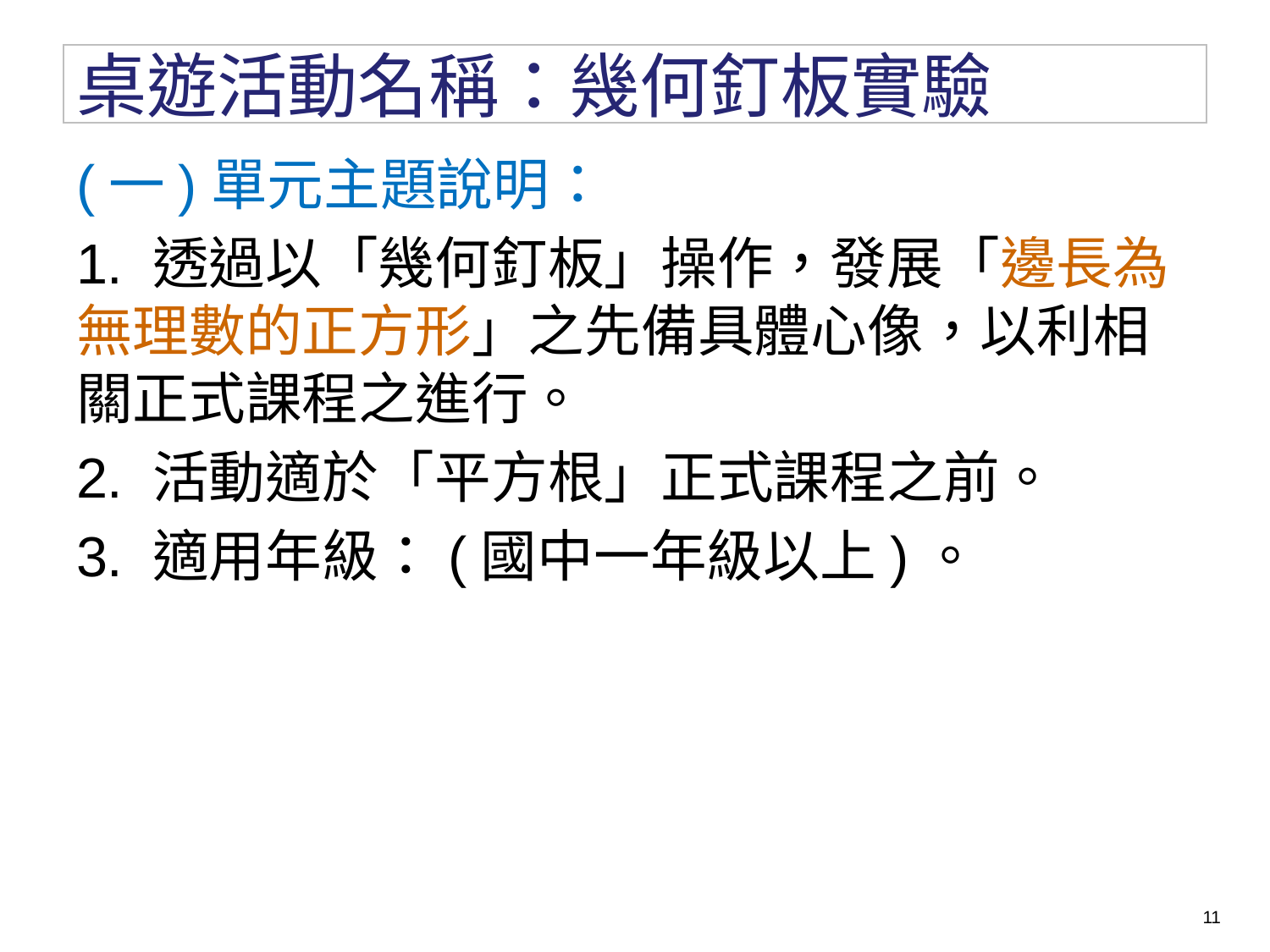

# 桌遊活動名稱：幾何釘板實驗
(一)單元主題說明：
1. 透過以「幾何釘板」操作，發展「邊長為無理數的正方形」之先備具體心像，以利相關正式課程之進行。
2. 活動適於「平方根」正式課程之前。
3. 適用年級：(國中一年級以上)。
11